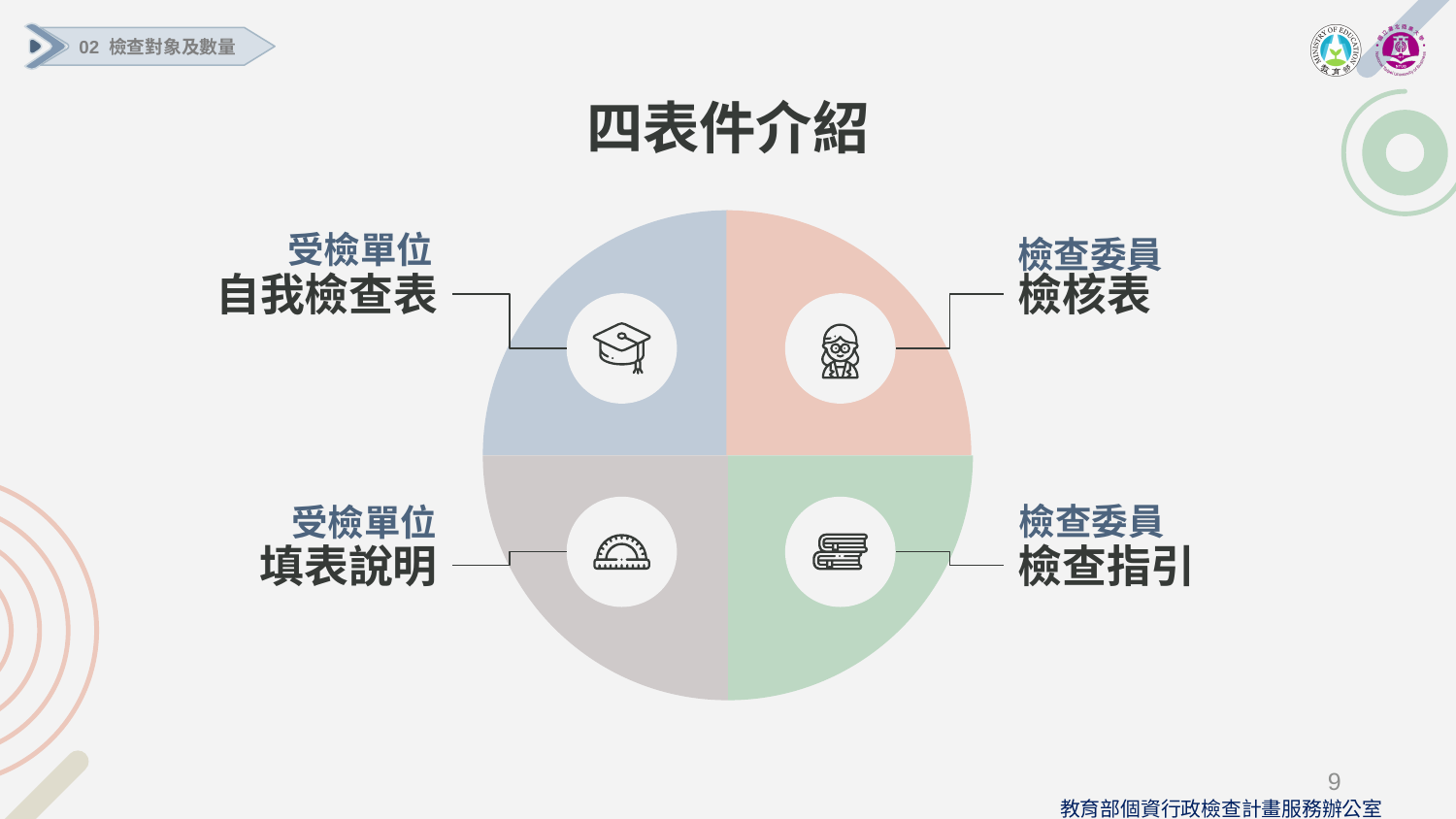

02 檢查對象及數量

# 四表件介紹

受檢單位
自我檢查表

檢查委員
檢核表

受檢單位

填表說明

檢查委員

檢查指引

9